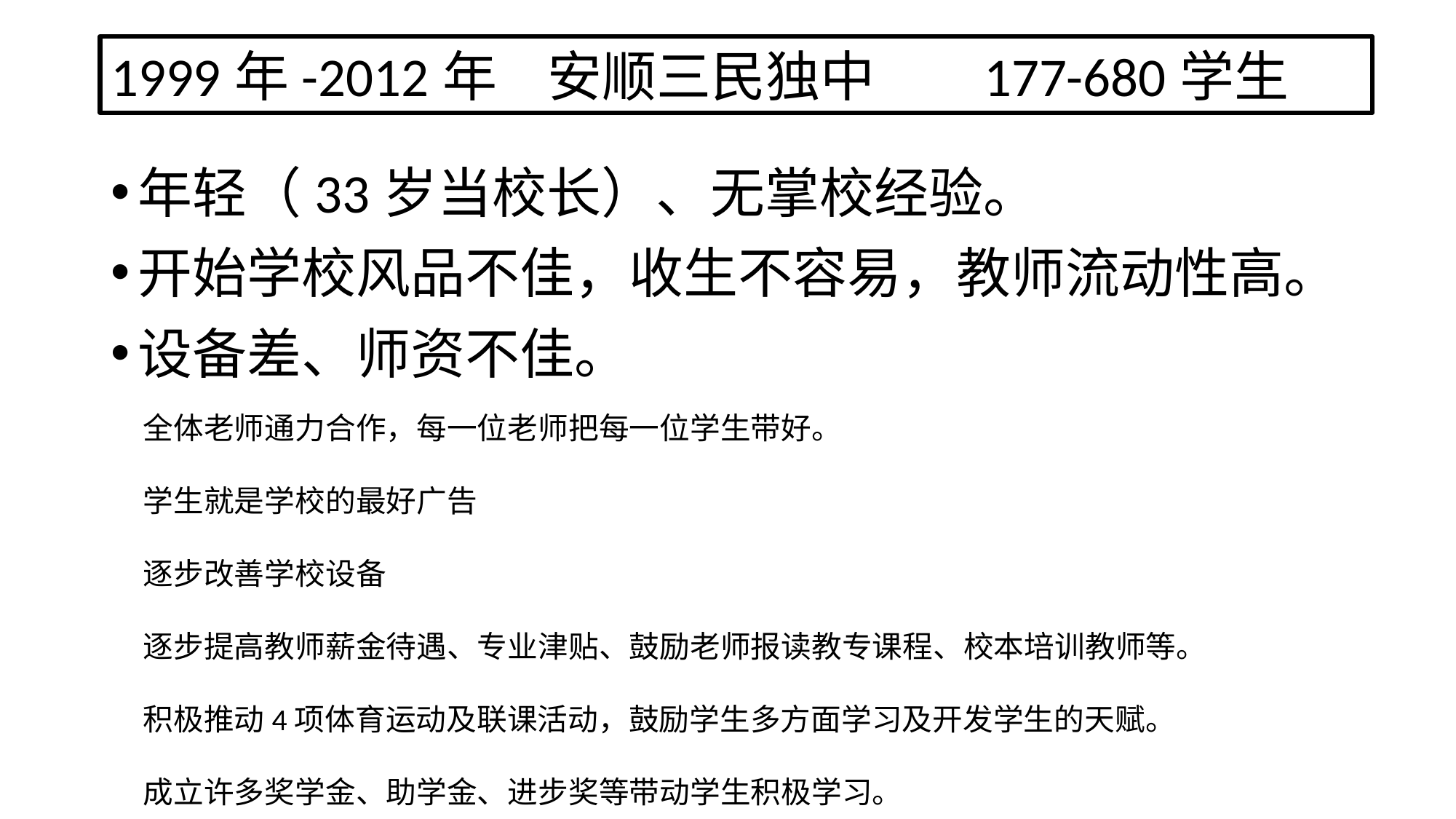

1999年-2012年	安顺三民独中	177-680学生
年轻（33岁当校长）、无掌校经验。
开始学校风品不佳，收生不容易，教师流动性高。
设备差、师资不佳。

全体老师通力合作，每一位老师把每一位学生带好。

学生就是学校的最好广告

逐步改善学校设备

逐步提高教师薪金待遇、专业津贴、鼓励老师报读教专课程、校本培训教师等。

积极推动4项体育运动及联课活动，鼓励学生多方面学习及开发学生的天赋。

成立许多奖学金、助学金、进步奖等带动学生积极学习。